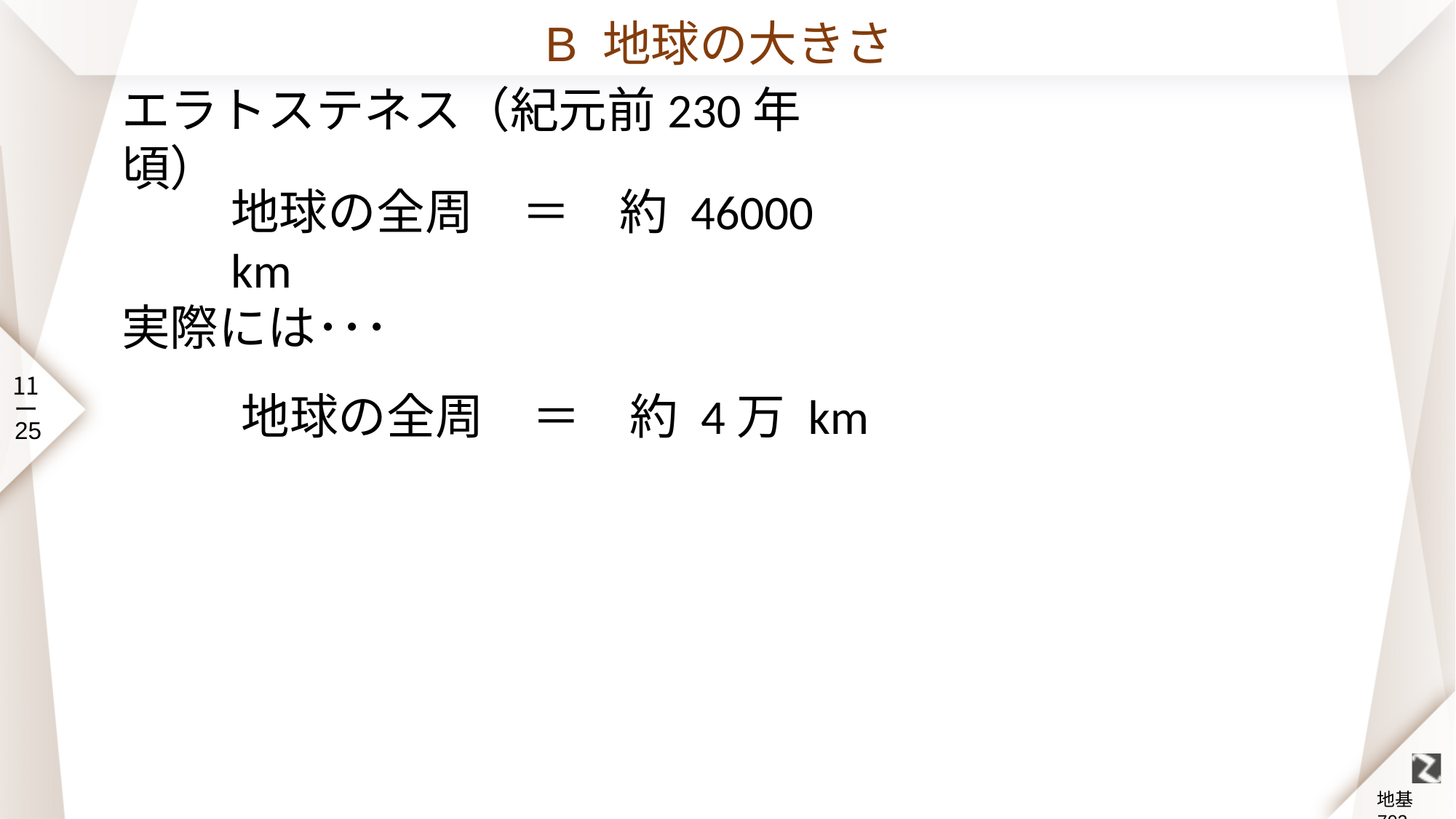

# B 地球の大きさ
１章　１節　|　１　地球の形と大きさ

エラトステネス（紀元前230年頃）
地球の全周　＝　約 46000 km
実際には･･･
地球の全周　＝　約 4万 km